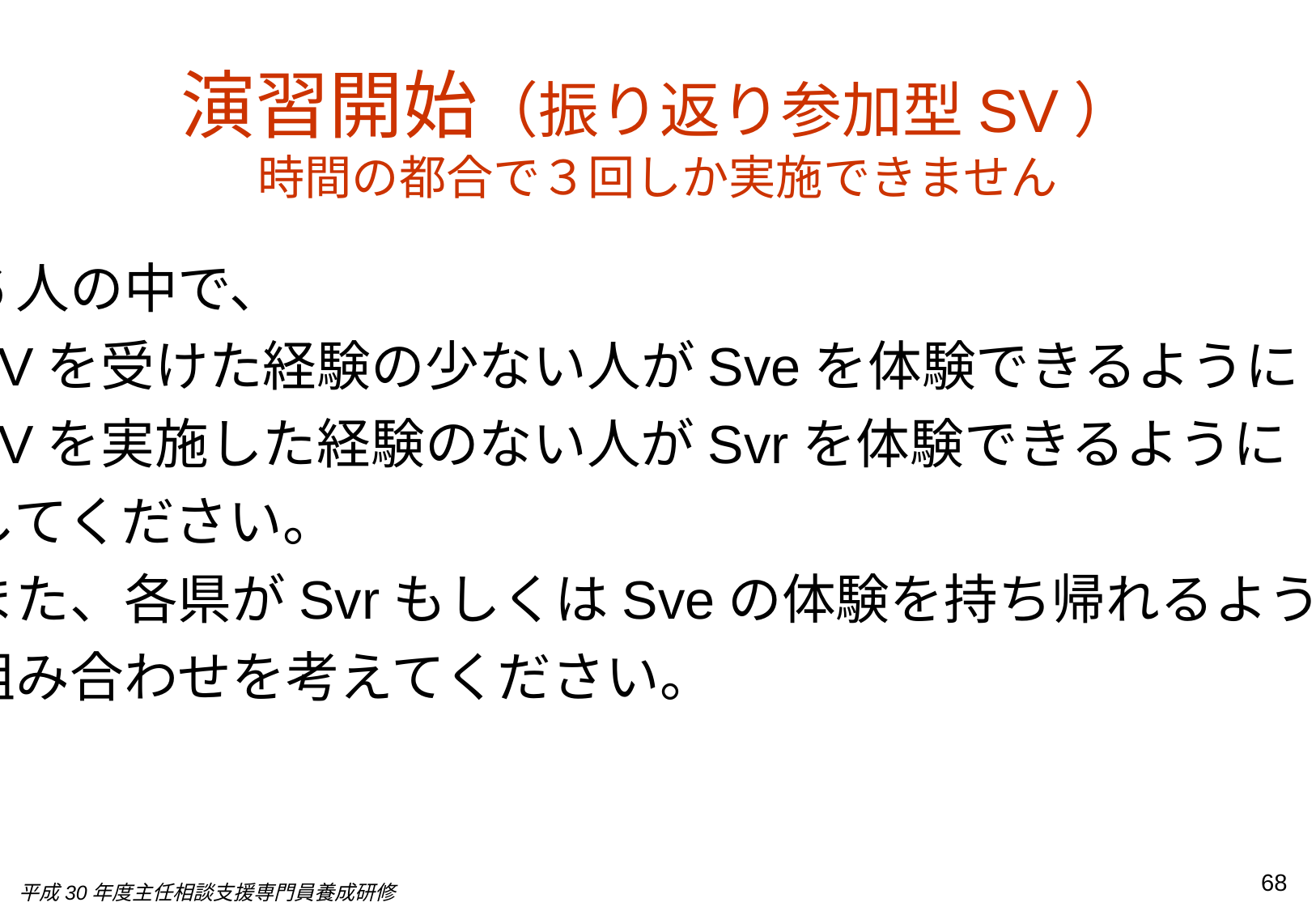

演習開始（振り返り参加型SV）
時間の都合で３回しか実施できません
６人の中で、
SVを受けた経験の少ない人がSveを体験できるように
SVを実施した経験のない人がSvrを体験できるように
してください。
また、各県がSvrもしくはSveの体験を持ち帰れるように
組み合わせを考えてください。

68
平成30年度主任相談支援専門員養成研修